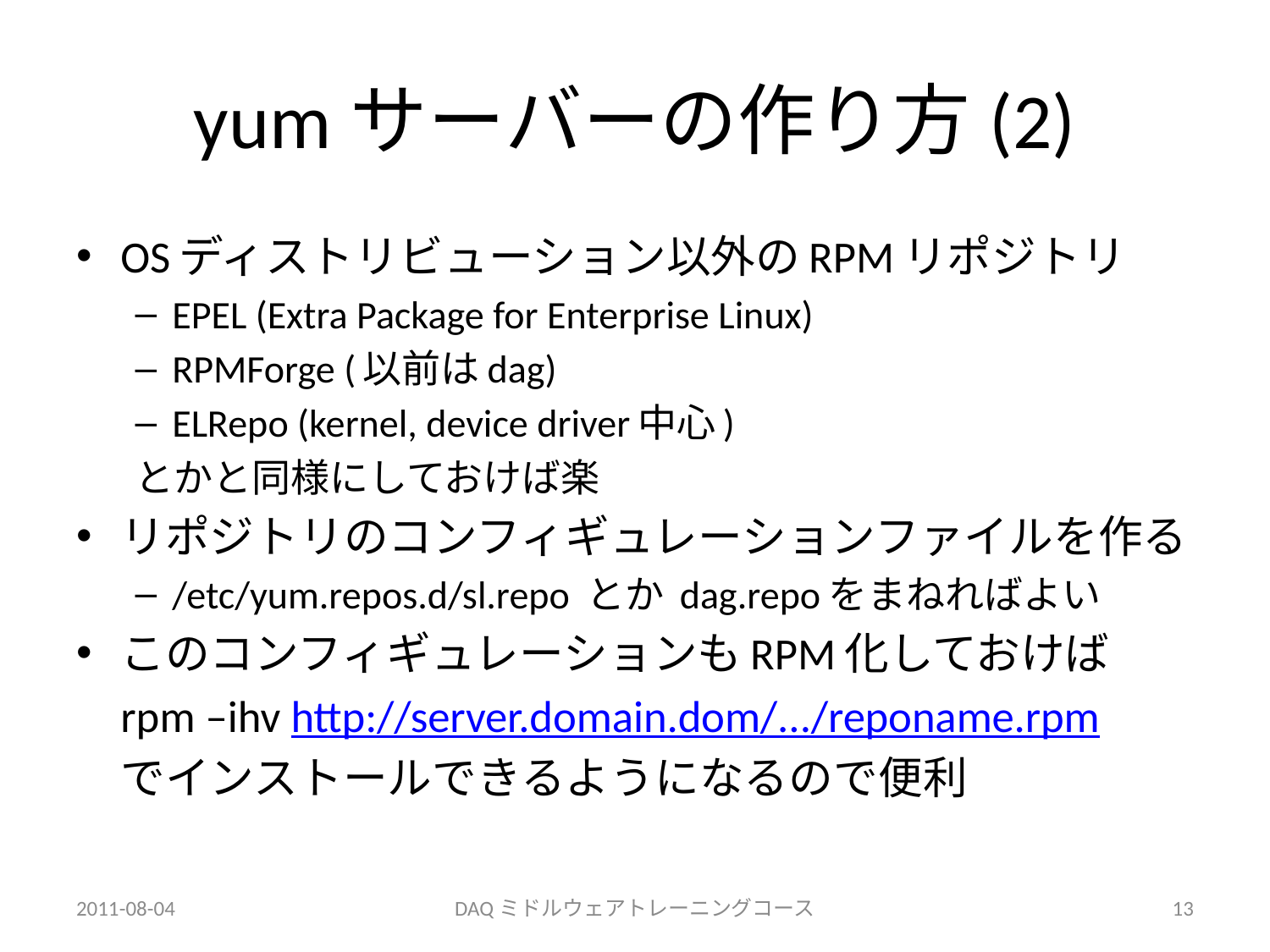

# yumサーバーの作り方(2)
OSディストリビューション以外のRPMリポジトリ
EPEL (Extra Package for Enterprise Linux)
RPMForge (以前はdag)
ELRepo (kernel, device driver中心)
とかと同様にしておけば楽
リポジトリのコンフィギュレーションファイルを作る
/etc/yum.repos.d/sl.repo とか dag.repoをまねればよい
このコンフィギュレーションもRPM化しておけば
	rpm –ihv http://server.domain.dom/.../reponame.rpm
	でインストールできるようになるので便利

2011-08-04
DAQミドルウェアトレーニングコース
13